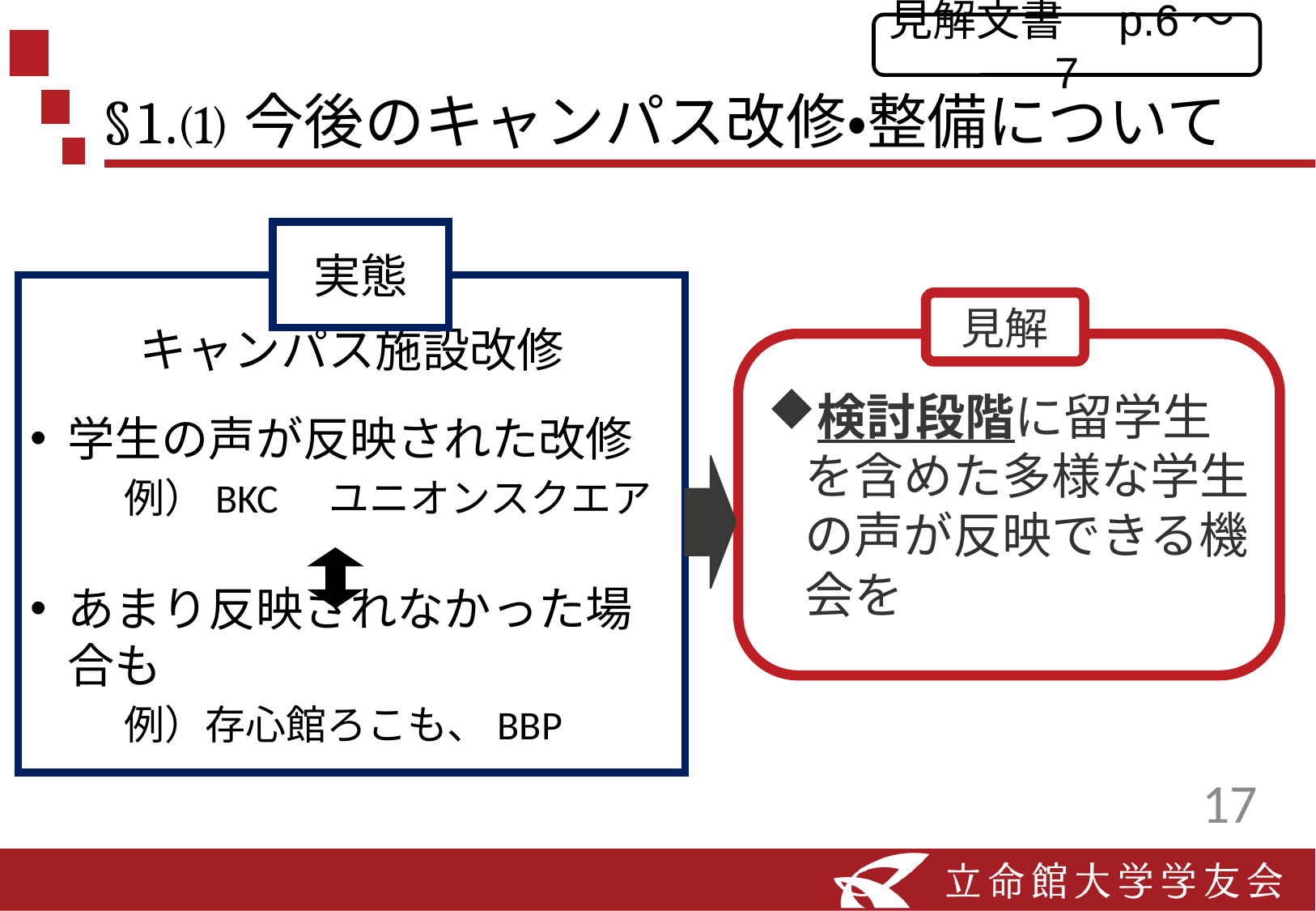

見解文書　p.6～7
# §1.⑴今後のキャンパス改修・整備について
実態

キャンパス施設改修

学生の声が反映された改修
　　例）BKC　ユニオンスクエア

あまり反映されなかった場合も
　　例）存心館ろこも、BBP
見解
検討段階に留学生を含めた多様な学生の声が反映できる機会を

17